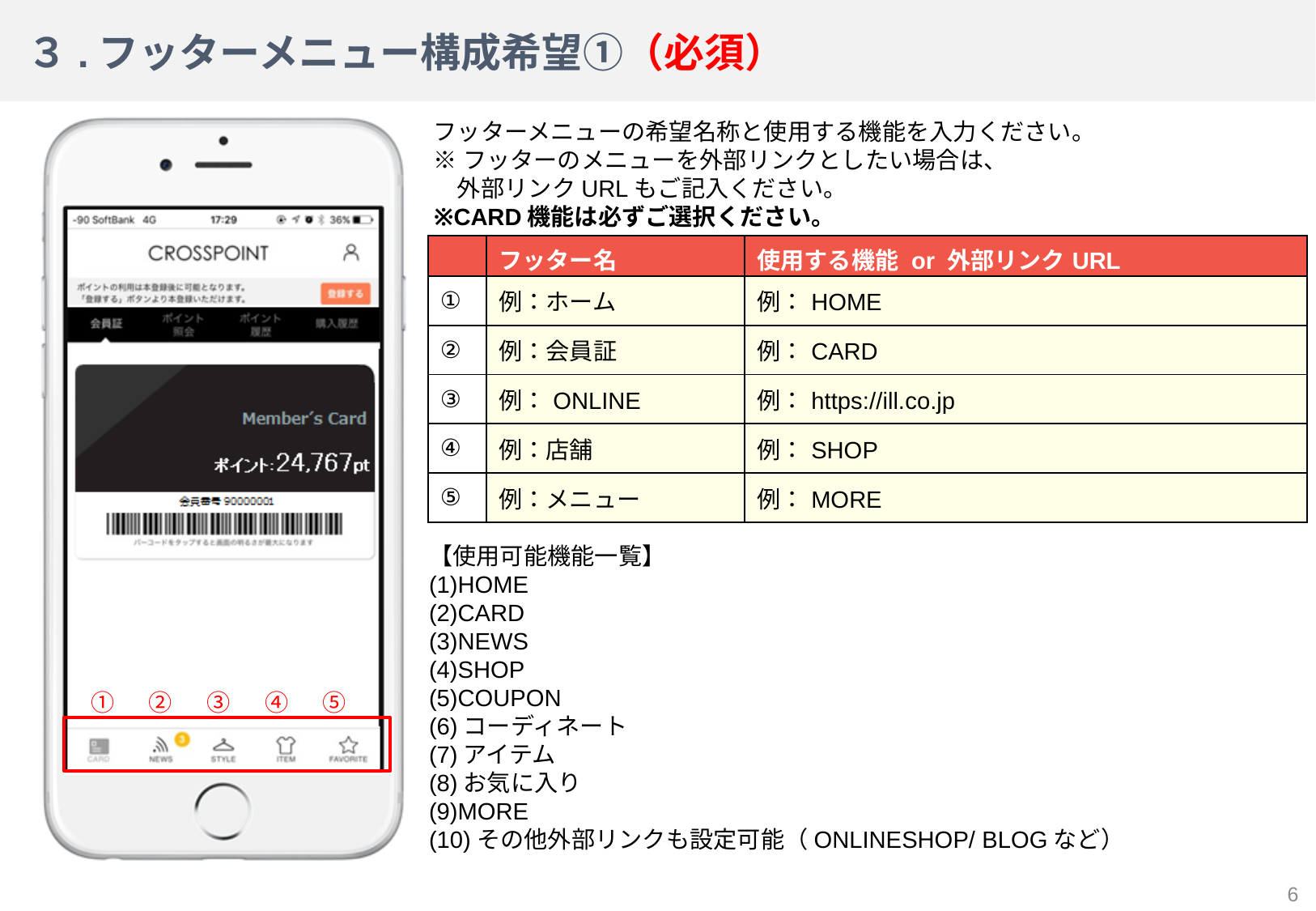

# ３.フッターメニュー構成希望①（必須）
|  | フッター名 | 使用する機能 or 外部リンクURL |
| --- | --- | --- |
| ① | 例：ホーム | 例：HOME |
| ② | 例：会員証 | 例：CARD |
| ③ | 例：ONLINE | 例：https://ill.co.jp |
| ④ | 例：店舗 | 例：SHOP |
| ⑤ | 例：メニュー | 例：MORE |
【使用可能機能一覧】
(1)HOME
(2)CARD
(3)NEWS
(4)SHOP
(5)COUPON
(6)コーディネート
(7)アイテム
(8)お気に入り
(9)MORE
(10)その他外部リンクも設定可能（ONLINESHOP/ BLOGなど）
6